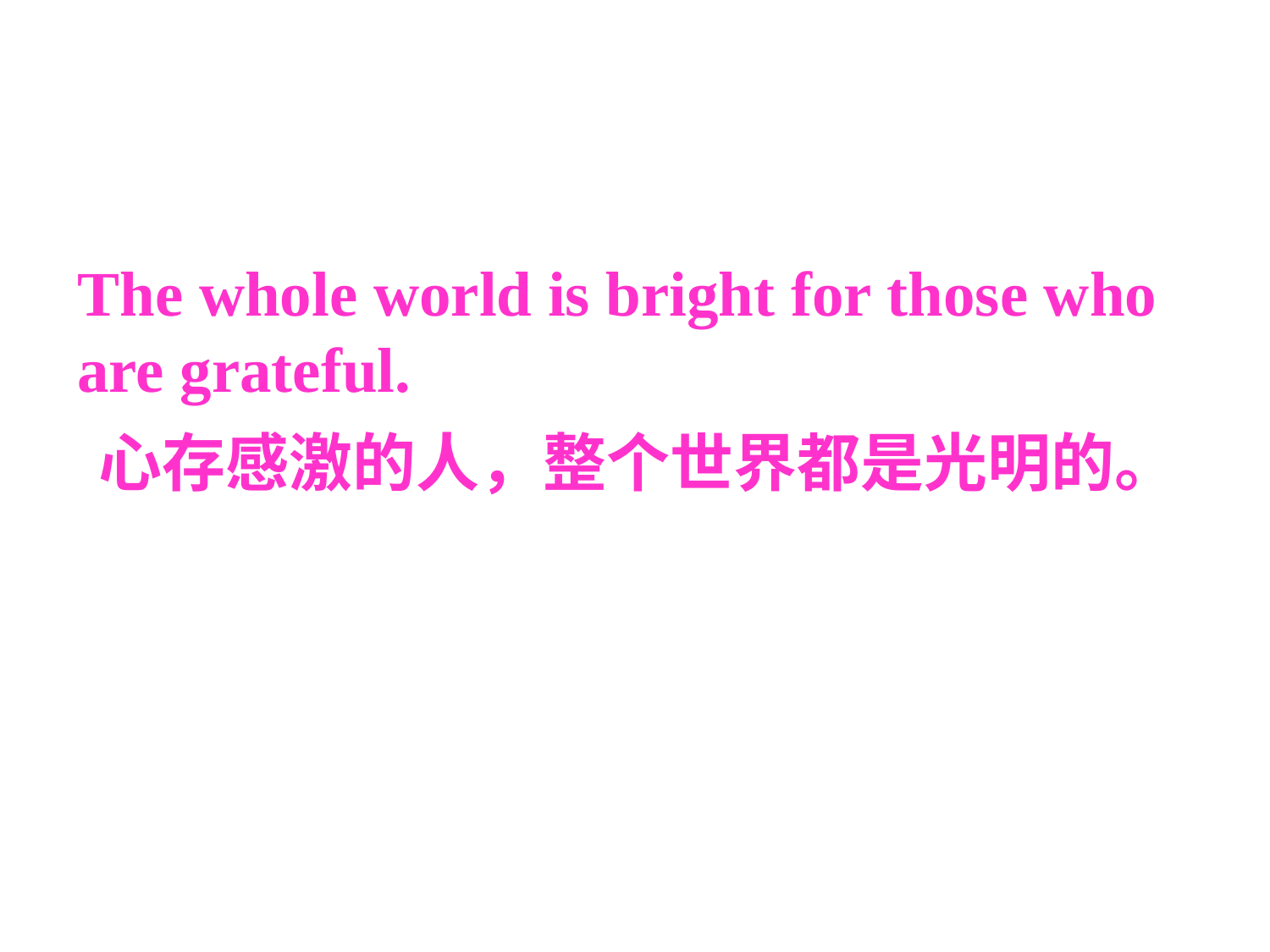

The whole world is bright for those who are grateful.
心存感激的人，整个世界都是光明的。